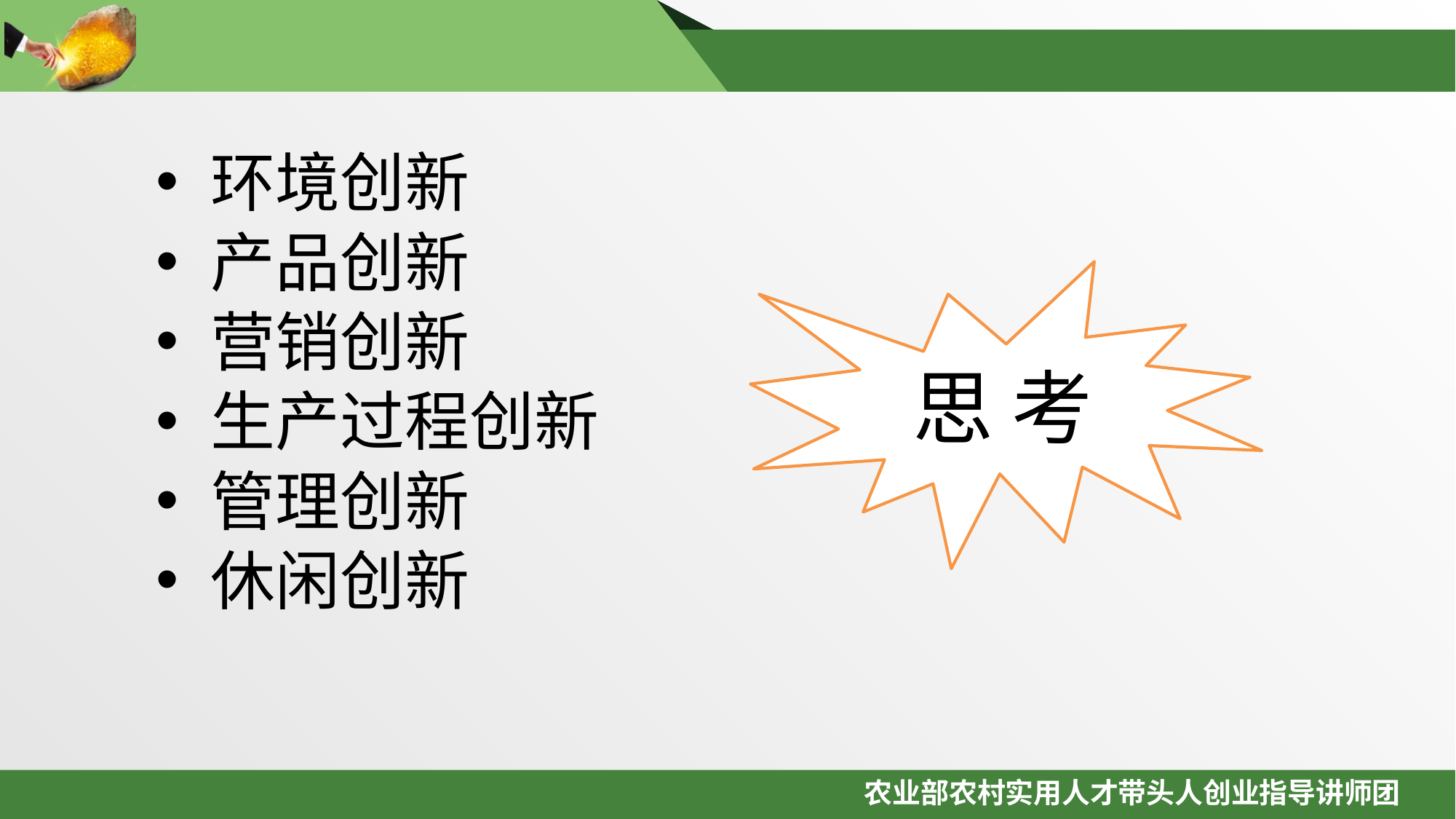

环境创新
产品创新
营销创新
生产过程创新
管理创新
休闲创新

思 考